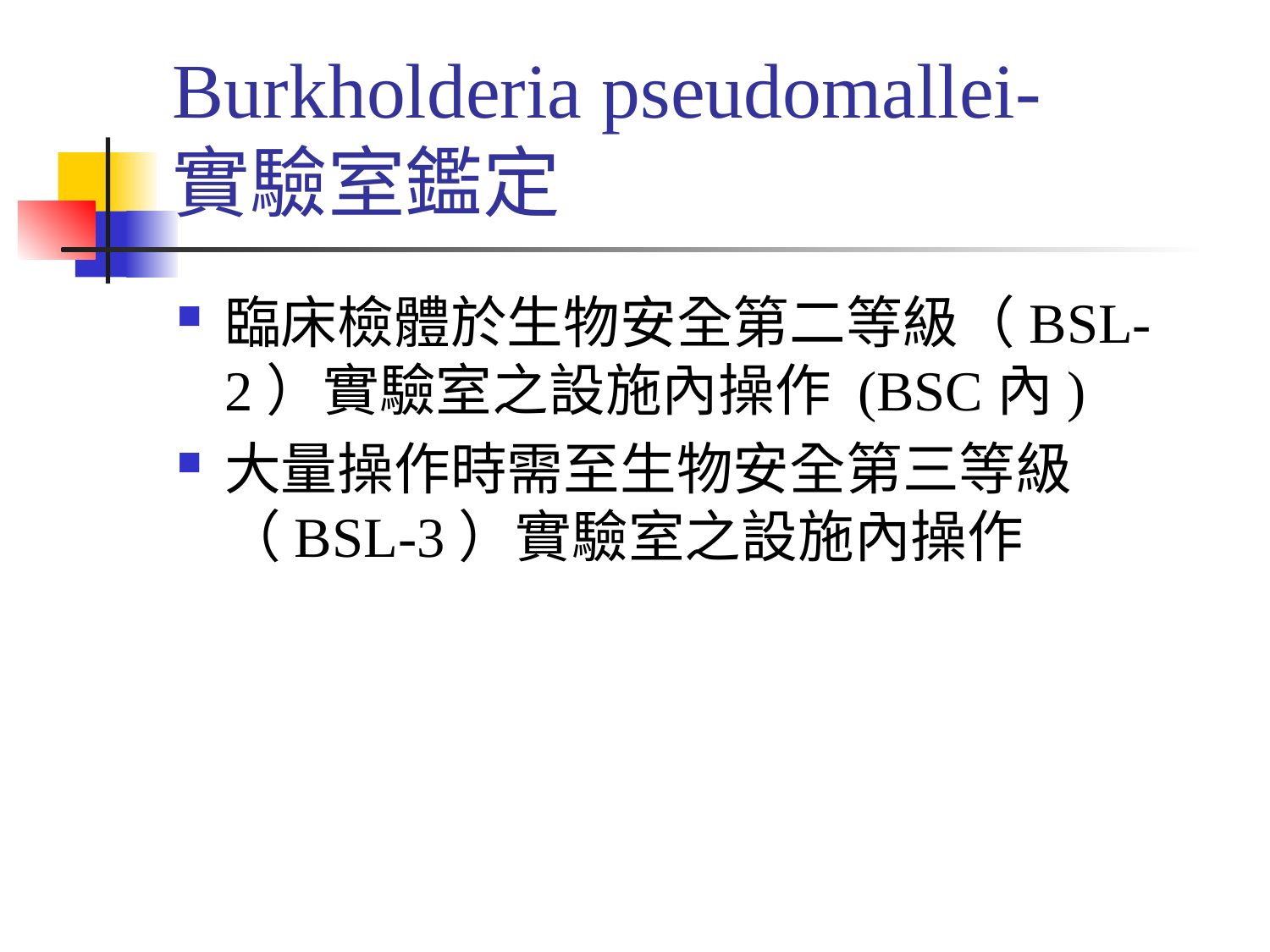

# Burkholderia pseudomallei- 實驗室鑑定
臨床檢體於生物安全第二等級（BSL-2）實驗室之設施內操作 (BSC內)
大量操作時需至生物安全第三等級（BSL-3）實驗室之設施內操作